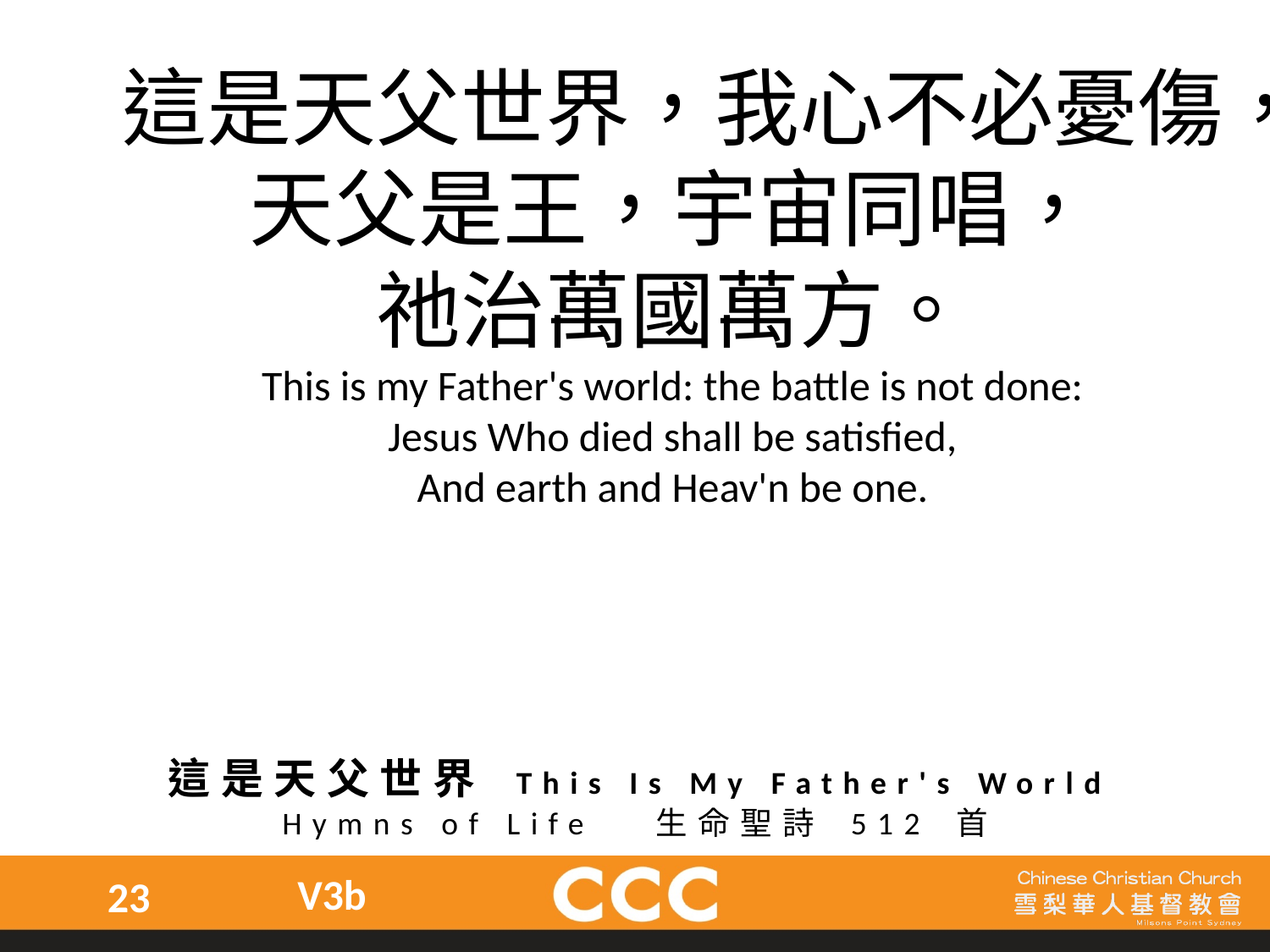

這是天父世界，我心不必憂傷，
天父是王，宇宙同唱，
祂治萬國萬方。
This is my Father's world: the battle is not done:
Jesus Who died shall be satisfied,
And earth and Heav'n be one.
這是天父世界 This Is My Father's World
Hymns of Life   生命聖詩 512 首
V3b
23